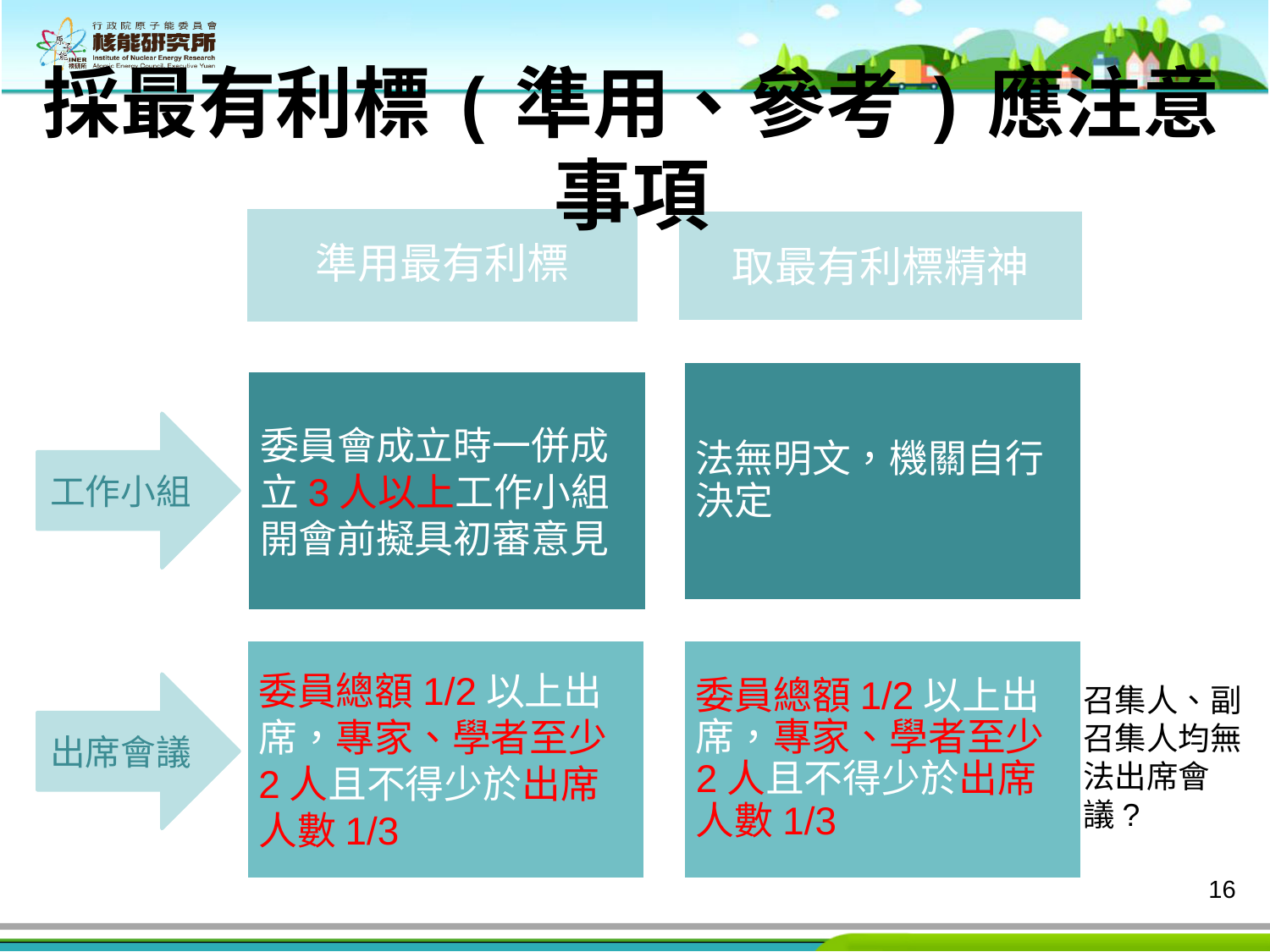

採最有利標(準用、參考)應注意事項
準用最有利標
取最有利標精神
委員會成立時一併成立3人以上工作小組
開會前擬具初審意見
法無明文，機關自行決定
委員總額1/2以上出席，專家、學者至少2人且不得少於出席人數1/3
委員總額1/2以上出席，專家、學者至少2人且不得少於出席人數1/3
工作小組
出席會議
召集人、副召集人均無法出席會議?
16